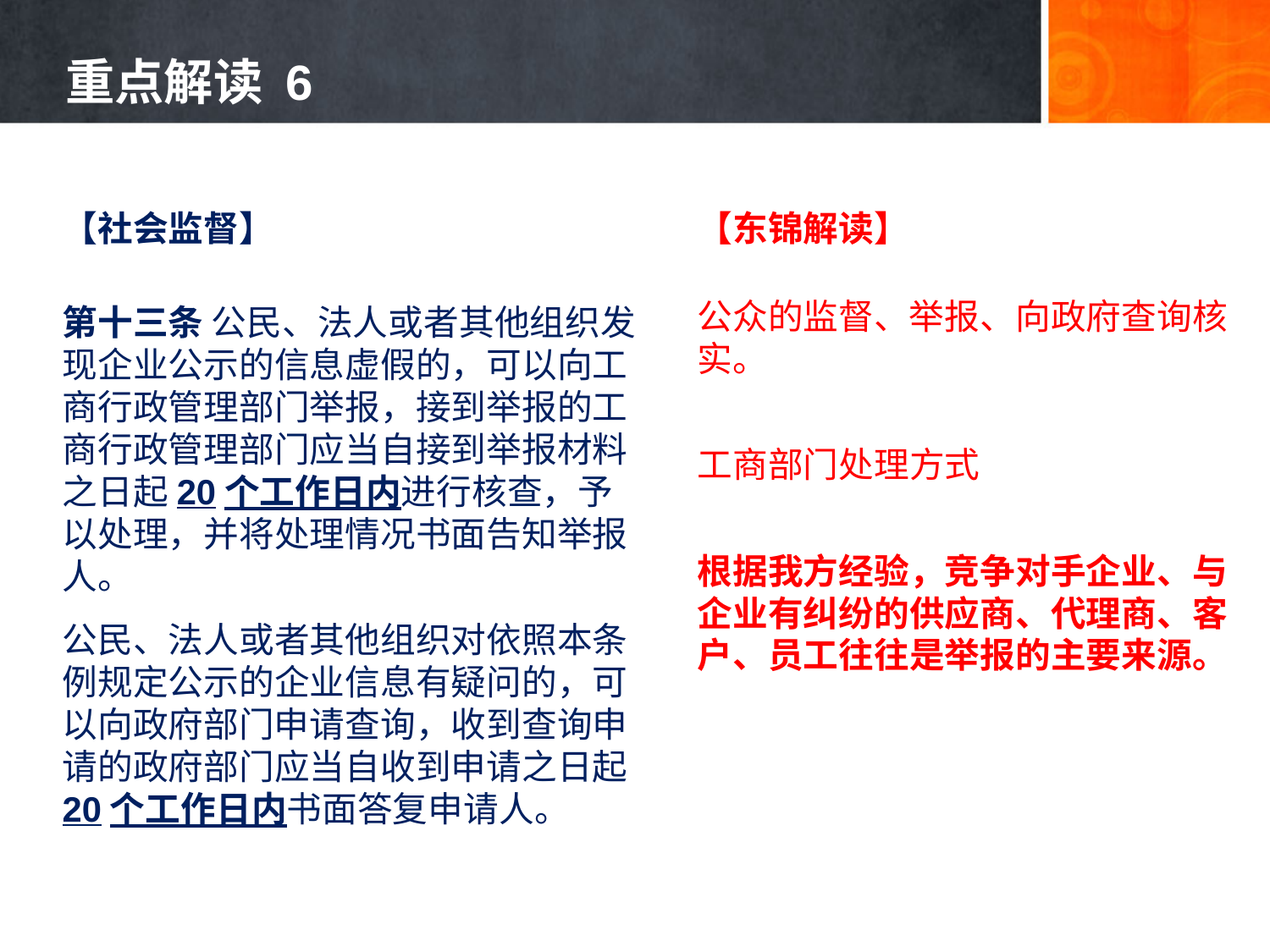

# 重点解读 6
【社会监督】

第十三条 公民、法人或者其他组织发现企业公示的信息虚假的，可以向工商行政管理部门举报，接到举报的工商行政管理部门应当自接到举报材料之日起20个工作日内进行核查，予以处理，并将处理情况书面告知举报人。
公民、法人或者其他组织对依照本条例规定公示的企业信息有疑问的，可以向政府部门申请查询，收到查询申请的政府部门应当自收到申请之日起20个工作日内书面答复申请人。

【东锦解读】

公众的监督、举报、向政府查询核实。

工商部门处理方式

根据我方经验，竞争对手企业、与企业有纠纷的供应商、代理商、客户、员工往往是举报的主要来源。